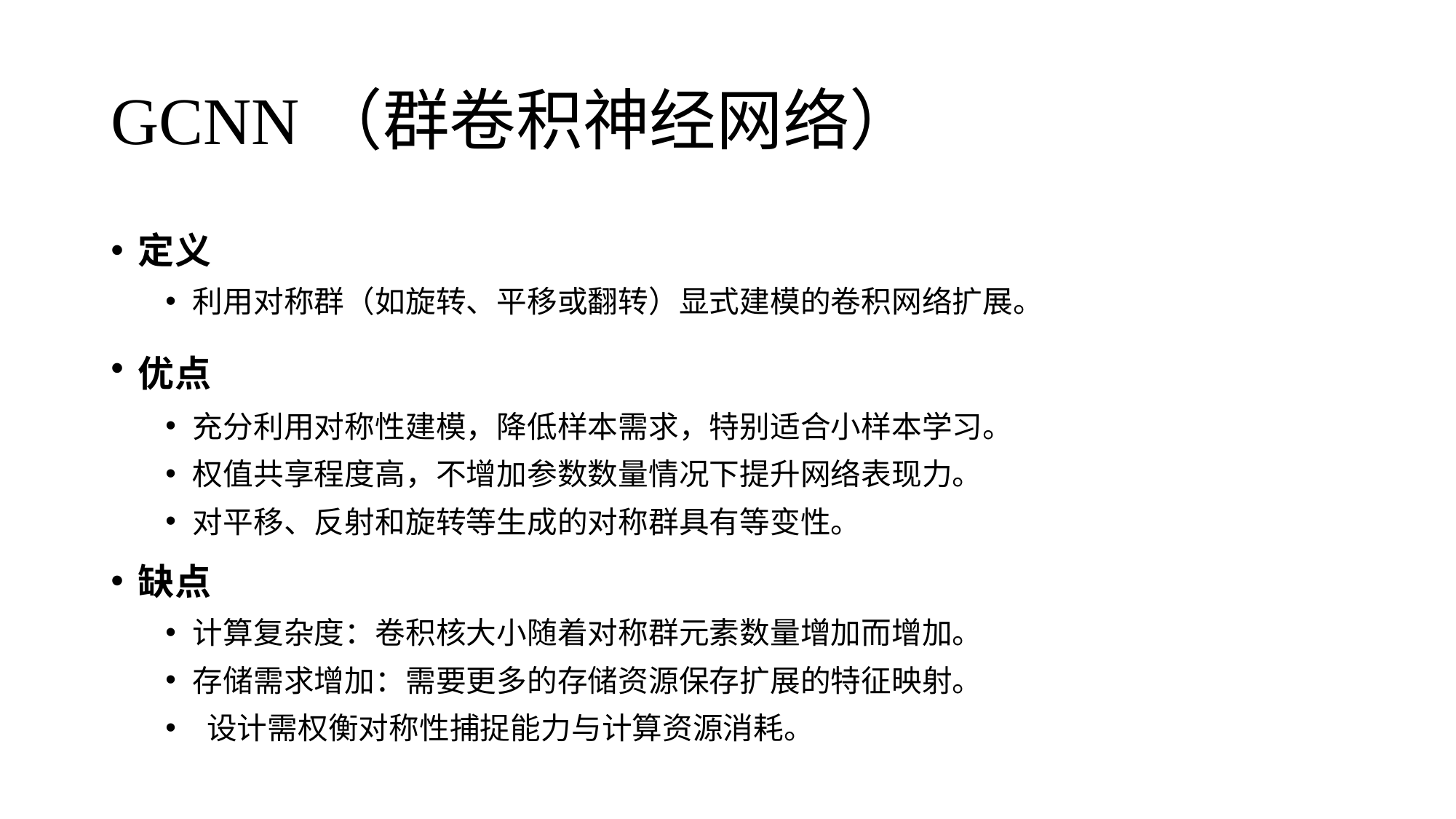

# GCNN（群卷积神经网络）
定义
利用对称群（如旋转、平移或翻转）显式建模的卷积网络扩展。
优点
充分利用对称性建模，降低样本需求，特别适合小样本学习。
权值共享程度高，不增加参数数量情况下提升网络表现力。
对平移、反射和旋转等生成的对称群具有等变性。
缺点
计算复杂度：卷积核大小随着对称群元素数量增加而增加。
存储需求增加：需要更多的存储资源保存扩展的特征映射。
 设计需权衡对称性捕捉能力与计算资源消耗。